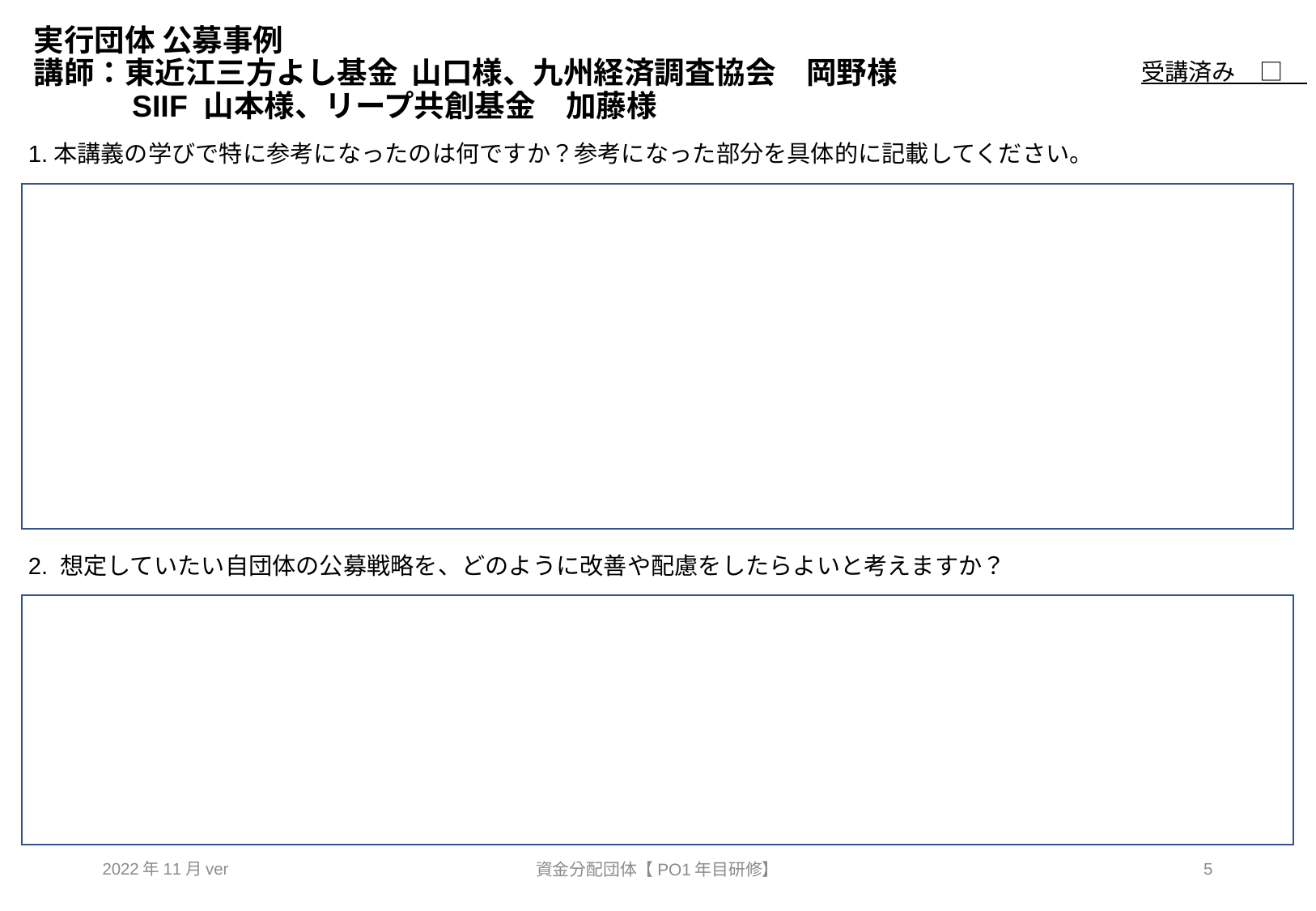

# 実行団体 公募事例 講師：東近江三方よし基金  山口様、九州経済調査協会　岡野様​ 　　　SIIF 山本様、リープ共創基金　加藤様
受講済み　□
1.本講義の学びで特に参考になったのは何ですか？参考になった部分を具体的に記載してください。

2. 想定していたい自団体の公募戦略を、どのように改善や配慮をしたらよいと考えますか？

2022年11月ver
資金分配団体【PO1年目研修】
5